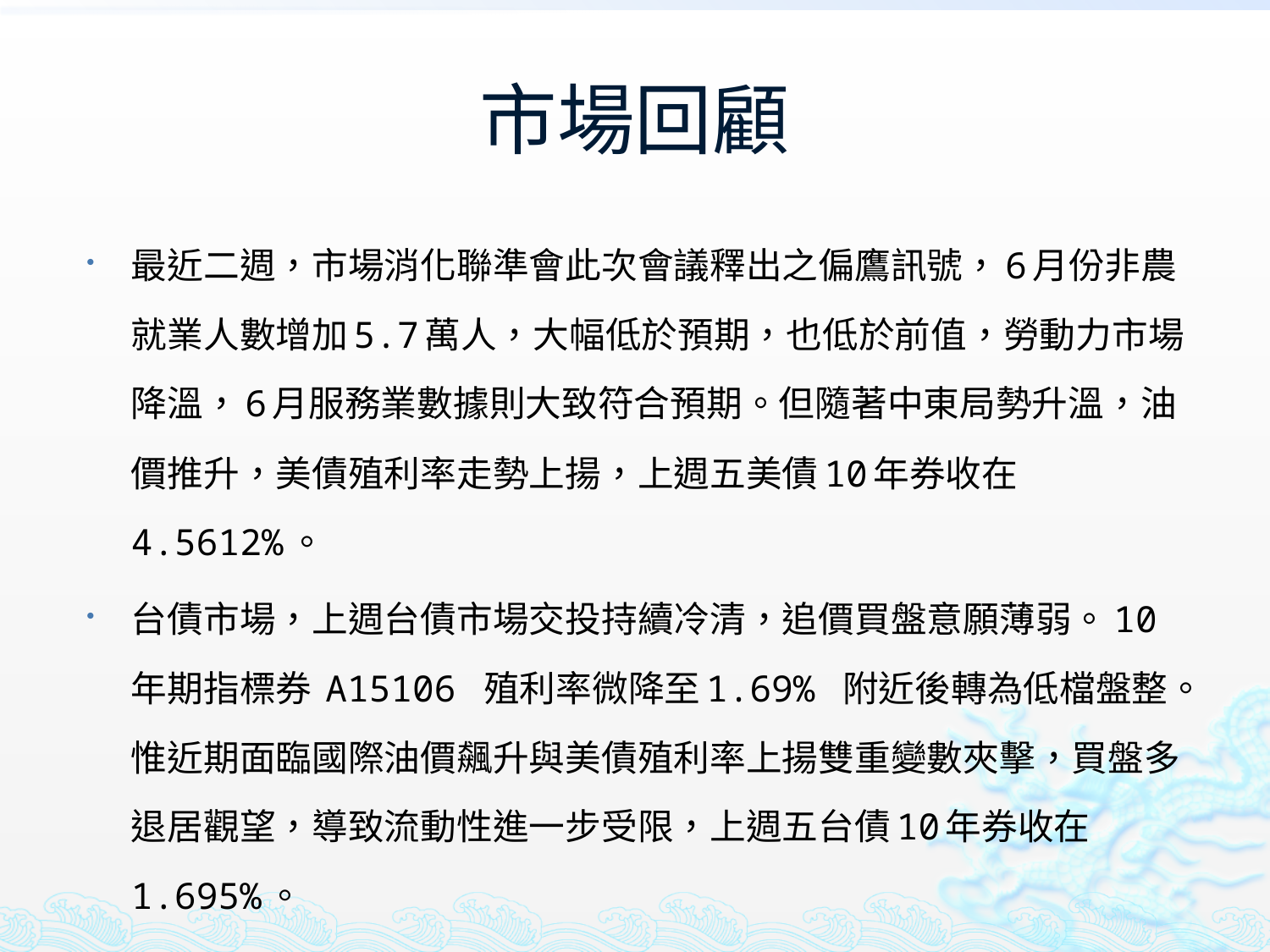

# 市場回顧
最近二週，市場消化聯準會此次會議釋出之偏鷹訊號，6月份非農就業人數增加5.7萬人，大幅低於預期，也低於前值，勞動力市場降溫，6月服務業數據則大致符合預期。但隨著中東局勢升溫，油價推升，美債殖利率走勢上揚，上週五美債10年券收在4.5612%。
台債市場，上週台債市場交投持續冷清，追價買盤意願薄弱。10 年期指標券 A15106 殖利率微降至1.69% 附近後轉為低檔盤整。惟近期面臨國際油價飆升與美債殖利率上揚雙重變數夾擊，買盤多退居觀望，導致流動性進一步受限，上週五台債10年券收在1.695%。